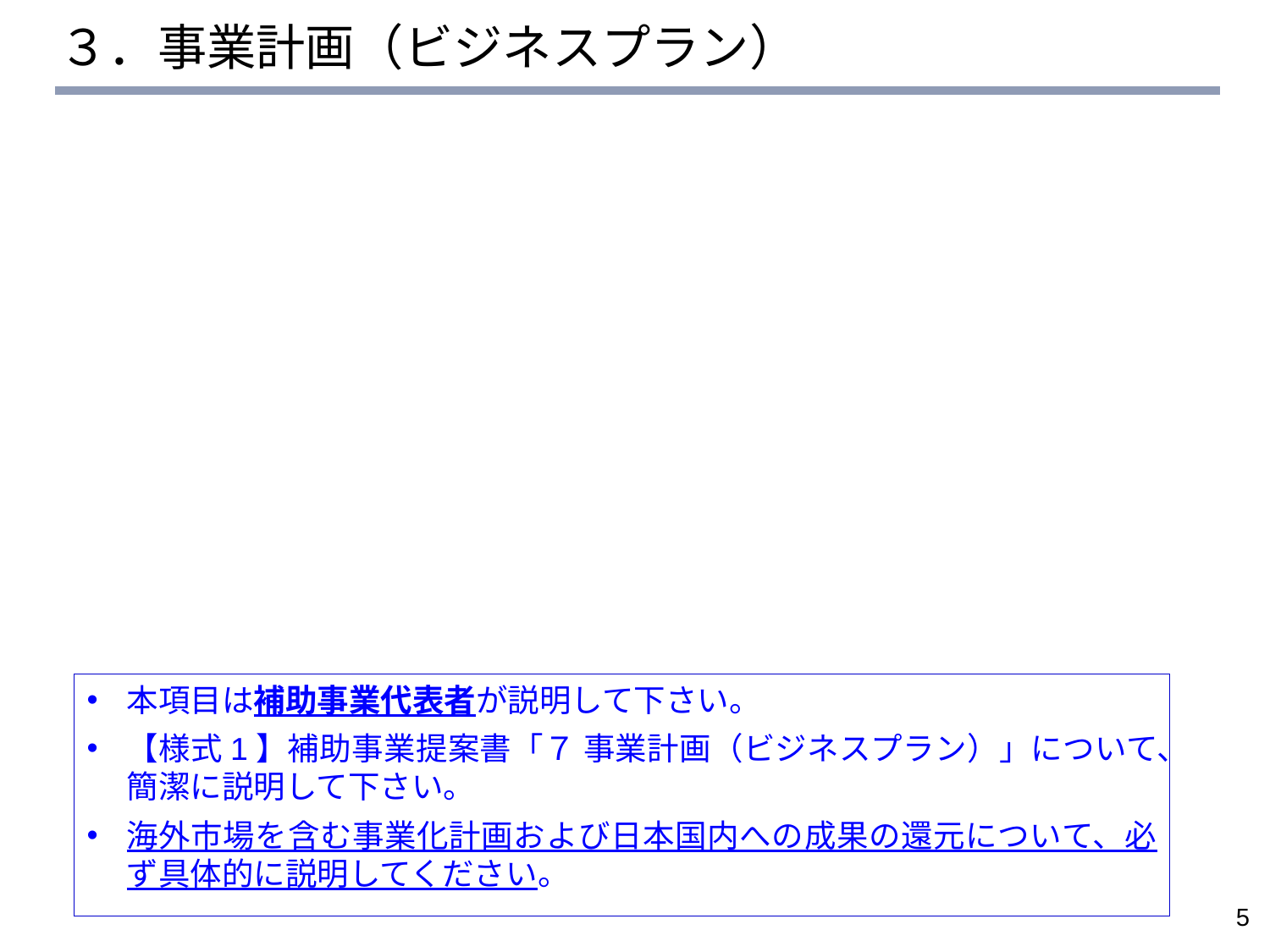

# ３．事業計画（ビジネスプラン）
本項目は補助事業代表者が説明して下さい。
【様式1】補助事業提案書「７ 事業計画（ビジネスプラン）」について、簡潔に説明して下さい。
海外市場を含む事業化計画および日本国内への成果の還元について、必ず具体的に説明してください。
5